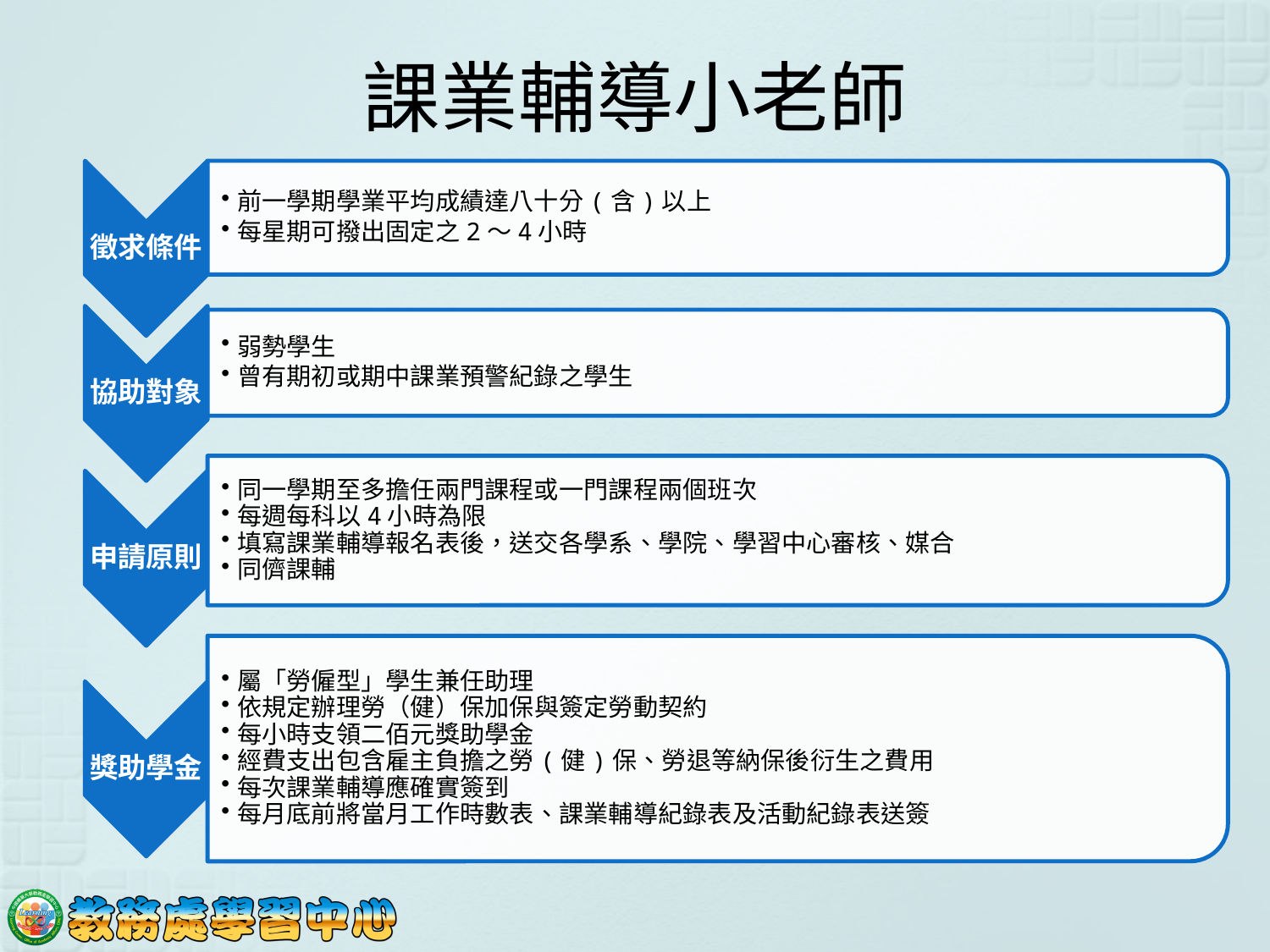

# 課業輔導小老師
徵求條件
前一學期學業平均成績達八十分(含)以上
每星期可撥出固定之2～4小時
協助對象
弱勢學生
曾有期初或期中課業預警紀錄之學生
申請原則
同一學期至多擔任兩門課程或一門課程兩個班次
每週每科以4小時為限
填寫課業輔導報名表後，送交各學系、學院、學習中心審核、媒合
同儕課輔
獎助學金
屬「勞僱型」學生兼任助理
依規定辦理勞（健）保加保與簽定勞動契約
每小時支領二佰元獎助學金
經費支出包含雇主負擔之勞(健)保、勞退等納保後衍生之費用
每次課業輔導應確實簽到
每月底前將當月工作時數表、課業輔導紀錄表及活動紀錄表送簽